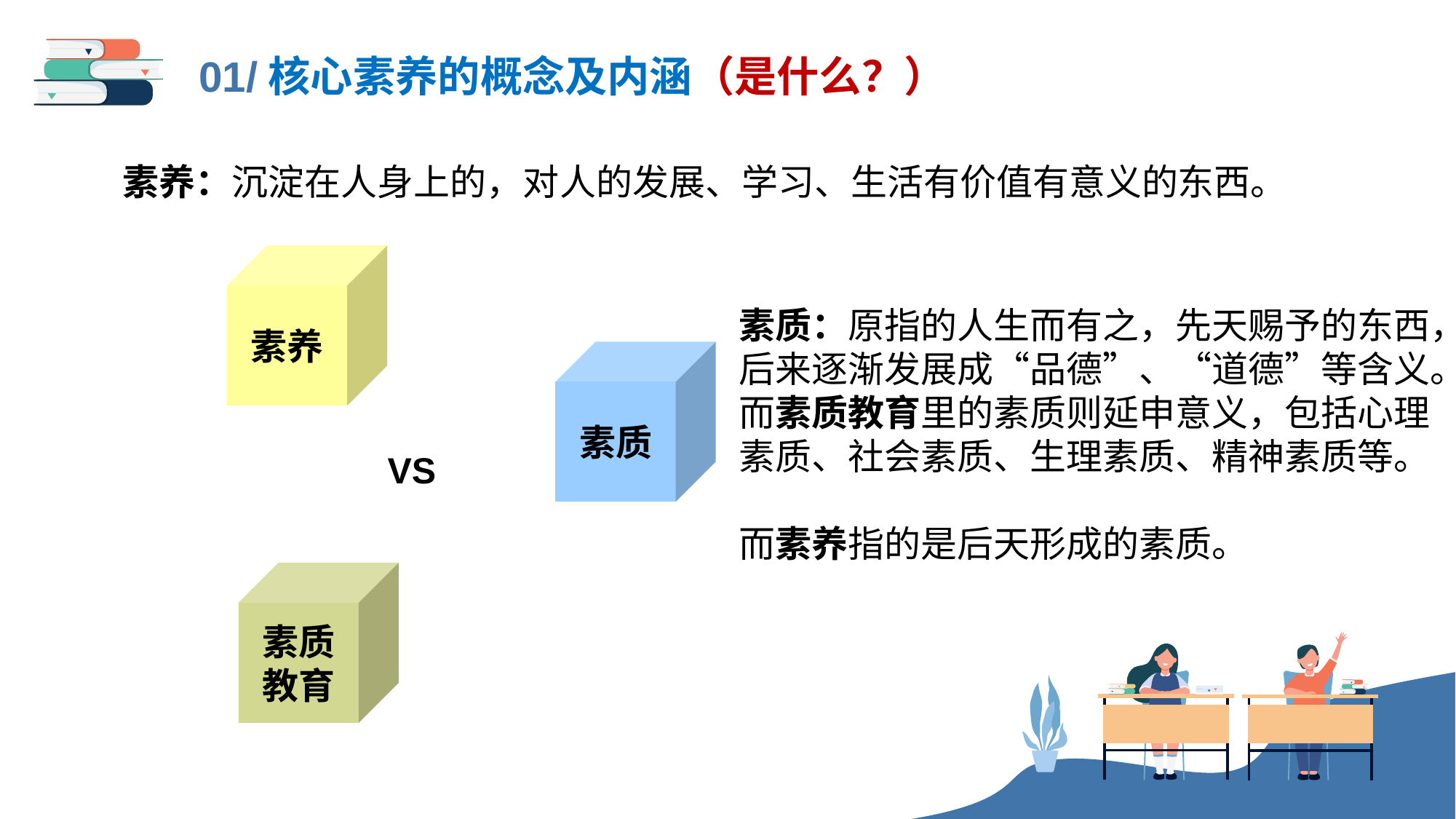

01/核心素养的概念及内涵（是什么？）
素养：沉淀在人身上的，对人的发展、学习、生活有价值有意义的东西。

素养
素质：原指的人生而有之，先天赐予的东西，
后来逐渐发展成“品德”、“道德”等含义。
而素质教育里的素质则延申意义，包括心理素质、社会素质、生理素质、精神素质等。

而素养指的是后天形成的素质。
素质
VS
素质教育